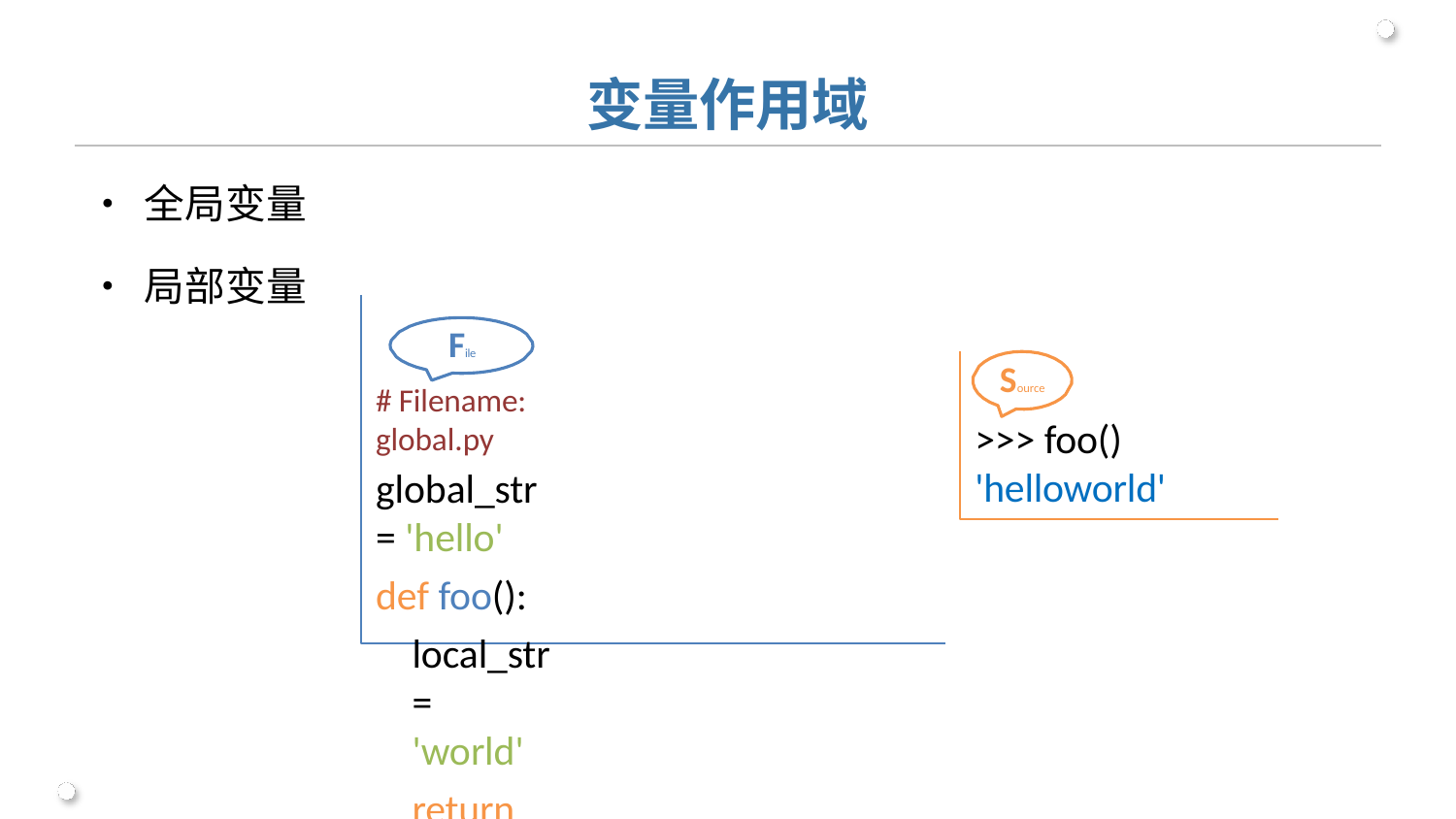

# 变量作用域
•	全局变量
•	局部变量

File
# Filename: global.py
global_str = 'hello'
def foo():
local_str = 'world'
return global_str + local_str

Source
>>> foo()
'helloworld'